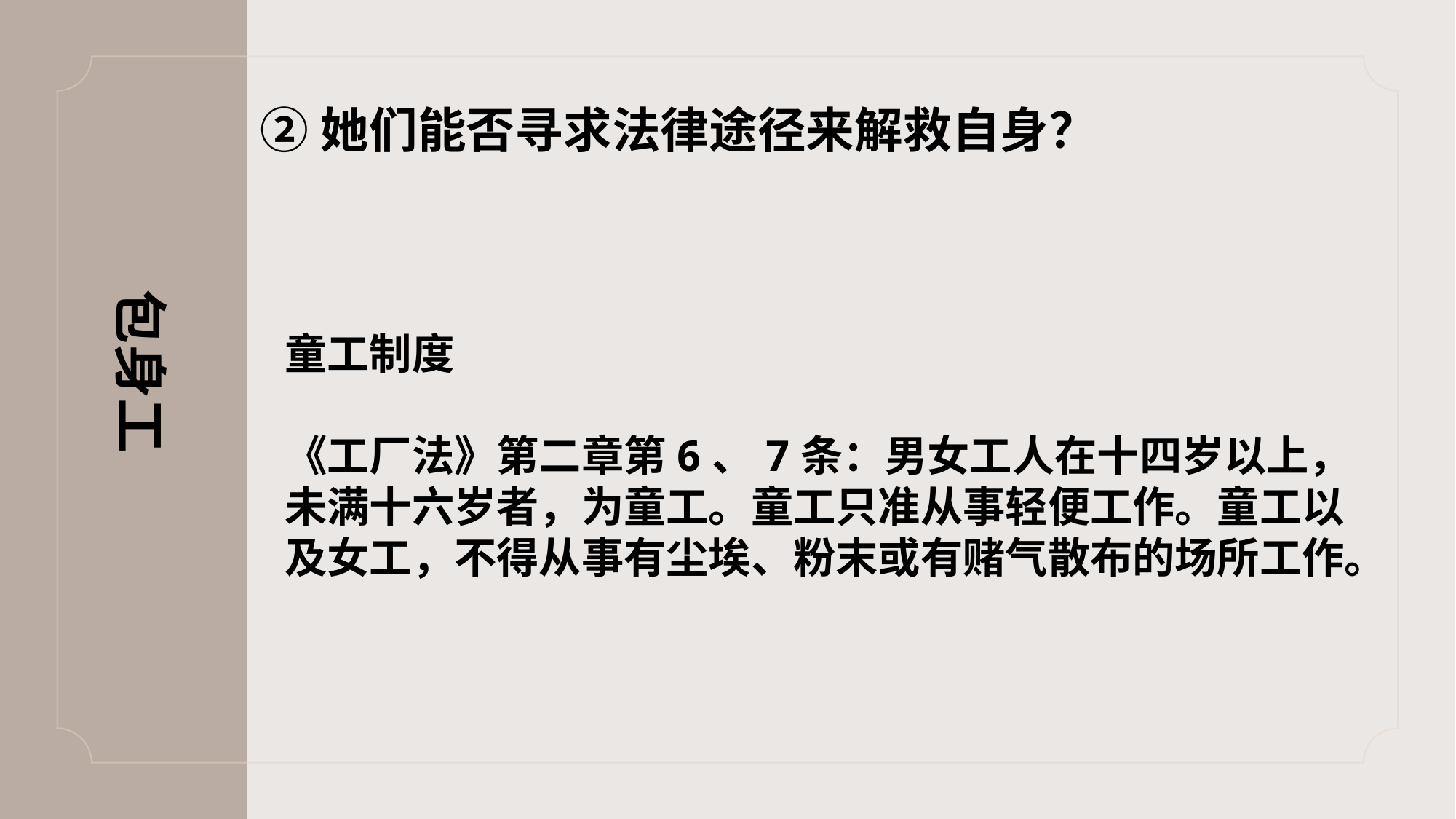

②她们能否寻求法律途径来解救自身？

包身工
童工制度

《工厂法》第二章第6、7条：男女工人在十四岁以上，未满十六岁者，为童工。童工只准从事轻便工作。童工以及女工，不得从事有尘埃、粉末或有赌气散布的场所工作。